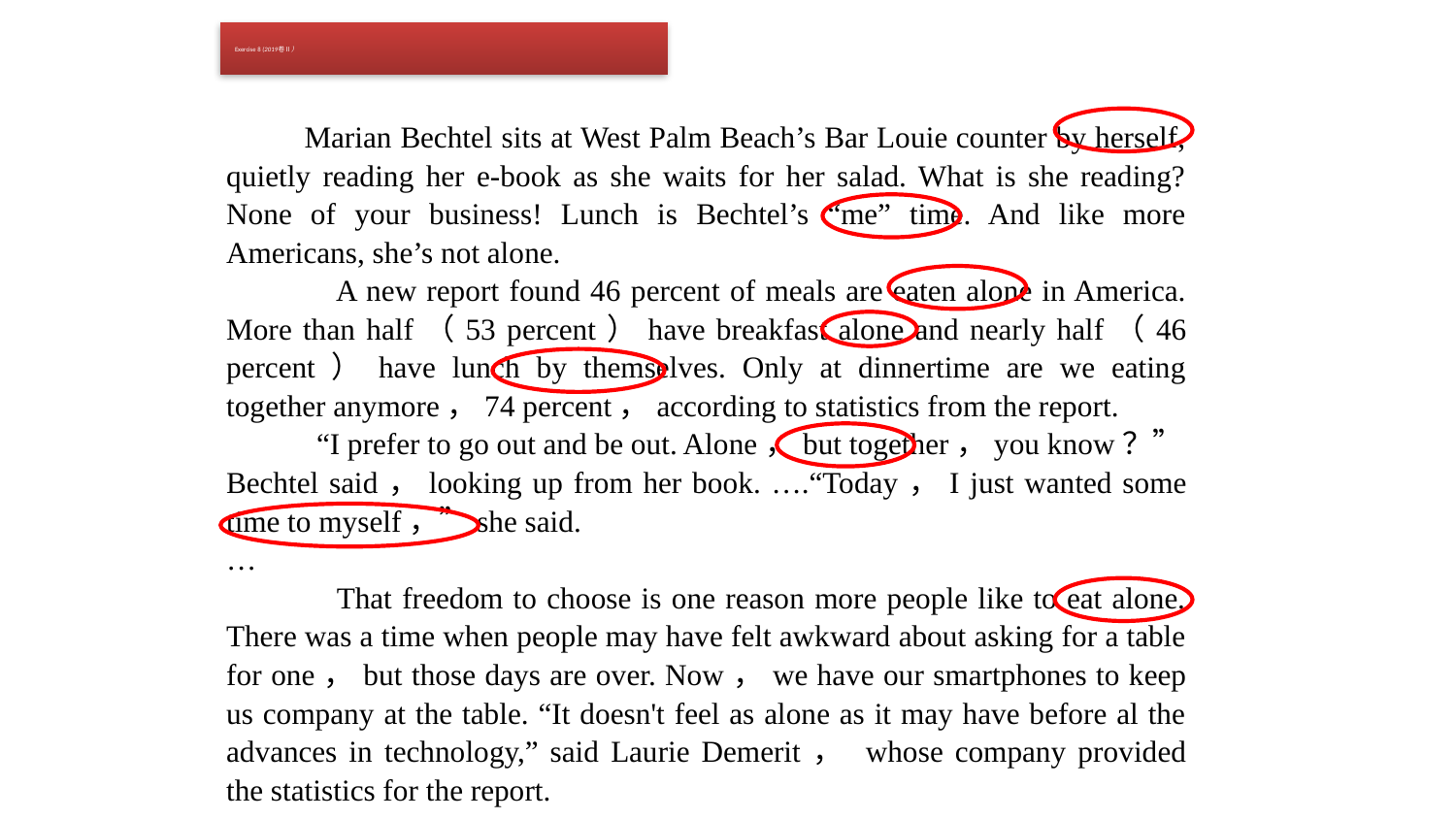

# Exercise 8 (2019卷Ⅱ）
         Marian Bechtel sits at West Palm Beach’s Bar Louie counter by herself, quietly reading her e-book as she waits for her salad. What is she reading? None of your business! Lunch is Bechtel’s “me” time. And like more Americans, she’s not alone.
           A new report found 46 percent of meals are eaten alone in America. More than half（53 percent）have breakfast alone and nearly half（46 percent）have lunch by themselves. Only at dinnertime are we eating together anymore，74 percent，according to statistics from the report.
            “I prefer to go out and be out. Alone，but together，you know？”Bechtel said，looking up from her book. ….“Today，I just wanted some time to myself，”she said.
…
           That freedom to choose is one reason more people like to eat alone. There was a time when people may have felt awkward about asking for a table for one，but those days are over. Now，we have our smartphones to keep us company at the table. “It doesn't feel as alone as it may have before al the advances in technology,” said Laurie Demerit， whose company provided the statistics for the report.